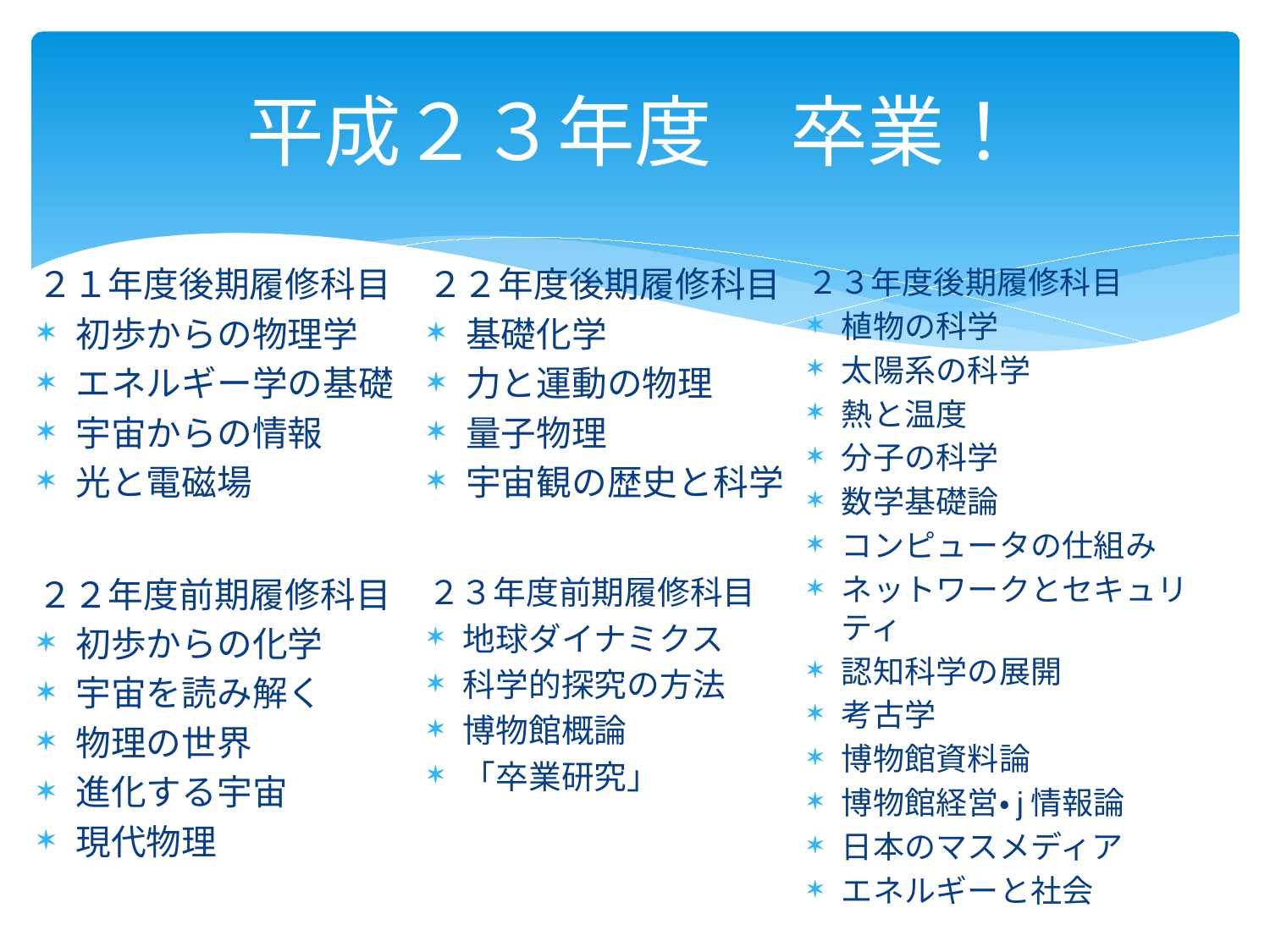

# 平成２３年度　卒業！
２１年度後期履修科目
初歩からの物理学
エネルギー学の基礎
宇宙からの情報
光と電磁場

２２年度後期履修科目
基礎化学
力と運動の物理
量子物理
宇宙観の歴史と科学

２３年度後期履修科目
植物の科学
太陽系の科学
熱と温度
分子の科学
数学基礎論
コンピュータの仕組み
ネットワークとセキュリティ
認知科学の展開
考古学
博物館資料論
博物館経営・j情報論
日本のマスメディア
エネルギーと社会
２２年度前期履修科目
初歩からの化学
宇宙を読み解く
物理の世界
進化する宇宙
現代物理

２３年度前期履修科目
地球ダイナミクス
科学的探究の方法
博物館概論
「卒業研究」